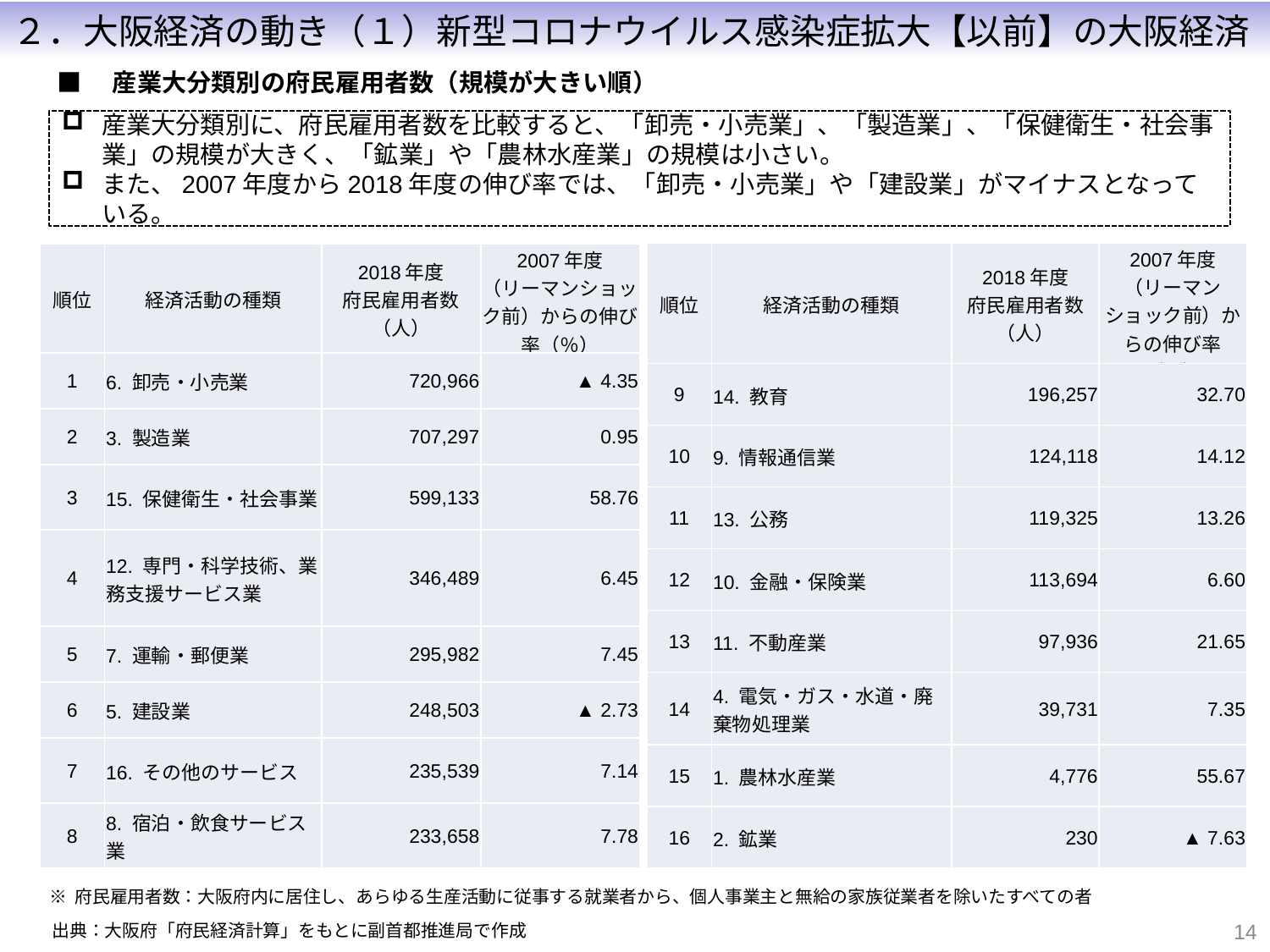

２．大阪経済の動き（１）新型コロナウイルス感染症拡大【以前】の大阪経済
■　産業大分類別の府民雇用者数（規模が大きい順）
産業大分類別に、府民雇用者数を比較すると、「卸売・小売業」、「製造業」、「保健衛生・社会事業」の規模が大きく、「鉱業」や「農林水産業」の規模は小さい。
また、2007年度から2018年度の伸び率では、「卸売・小売業」や「建設業」がマイナスとなっている。
| 順位 | 経済活動の種類 | 2018年度 府民雇用者数 （人） | 2007年度 （リーマンショック前）からの伸び率（％） |
| --- | --- | --- | --- |
| 9 | 14. 教育 | 196,257 | 32.70 |
| 10 | 9. 情報通信業 | 124,118 | 14.12 |
| 11 | 13. 公務 | 119,325 | 13.26 |
| 12 | 10. 金融・保険業 | 113,694 | 6.60 |
| 13 | 11. 不動産業 | 97,936 | 21.65 |
| 14 | 4. 電気・ガス・水道・廃棄物処理業 | 39,731 | 7.35 |
| 15 | 1. 農林水産業 | 4,776 | 55.67 |
| 16 | 2. 鉱業 | 230 | ▲ 7.63 |
| 順位 | 経済活動の種類 | 2018年度 府民雇用者数 （人） | 2007年度 （リーマンショック前）からの伸び率（％） |
| --- | --- | --- | --- |
| 1 | 6. 卸売・小売業 | 720,966 | ▲ 4.35 |
| 2 | 3. 製造業 | 707,297 | 0.95 |
| 3 | 15. 保健衛生・社会事業 | 599,133 | 58.76 |
| 4 | 12. 専門・科学技術、業務支援サービス業 | 346,489 | 6.45 |
| 5 | 7. 運輸・郵便業 | 295,982 | 7.45 |
| 6 | 5. 建設業 | 248,503 | ▲ 2.73 |
| 7 | 16. その他のサービス | 235,539 | 7.14 |
| 8 | 8. 宿泊・飲食サービス業 | 233,658 | 7.78 |
※ 府民雇用者数：大阪府内に居住し、あらゆる生産活動に従事する就業者から、個人事業主と無給の家族従業者を除いたすべての者
14
出典：大阪府「府民経済計算」をもとに副首都推進局で作成